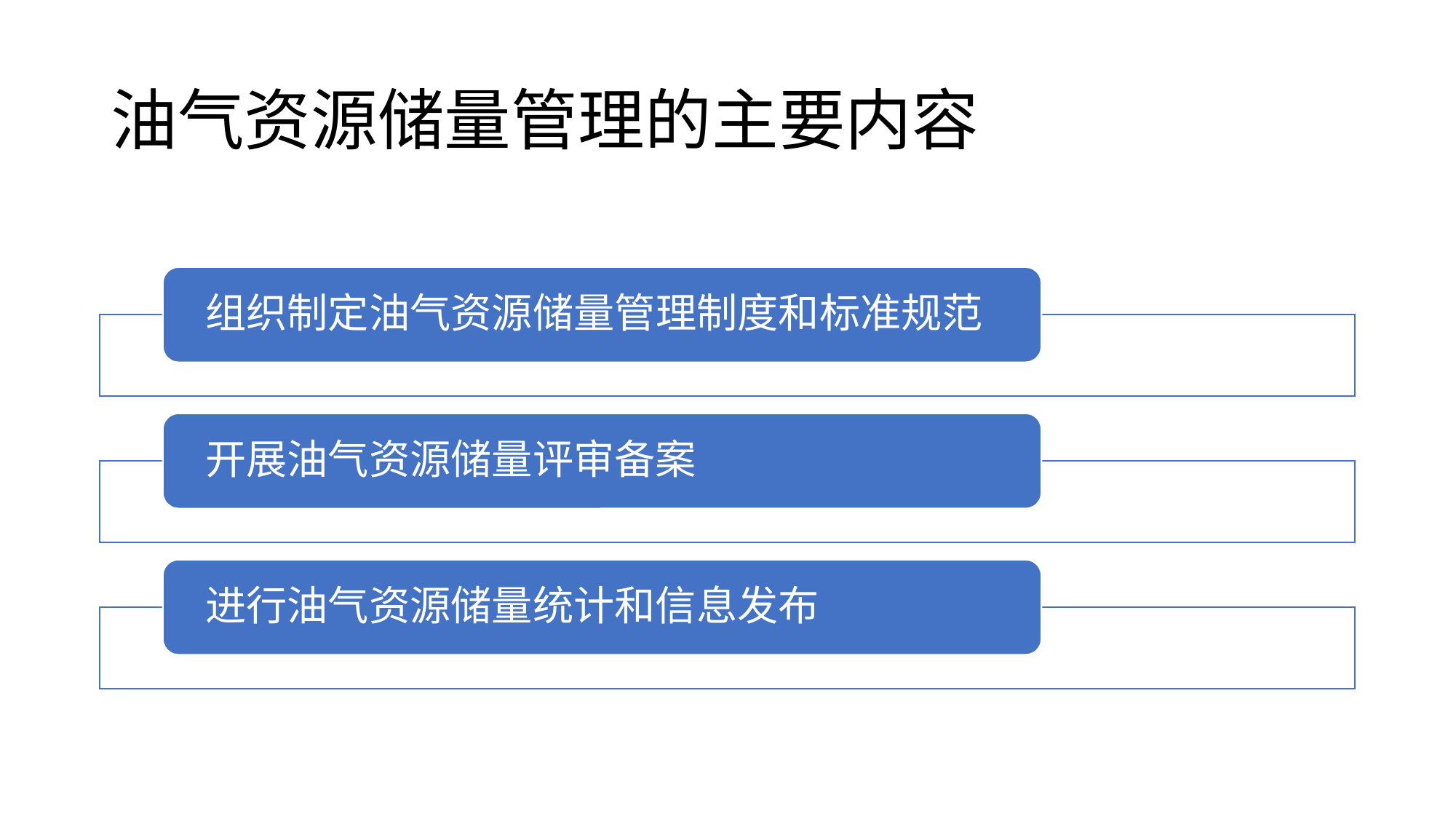

# 油气资源储量管理的主要内容
组织制定油气资源储量管理制度和标准规范
开展油气资源储量评审备案
进行油气资源储量统计和信息发布